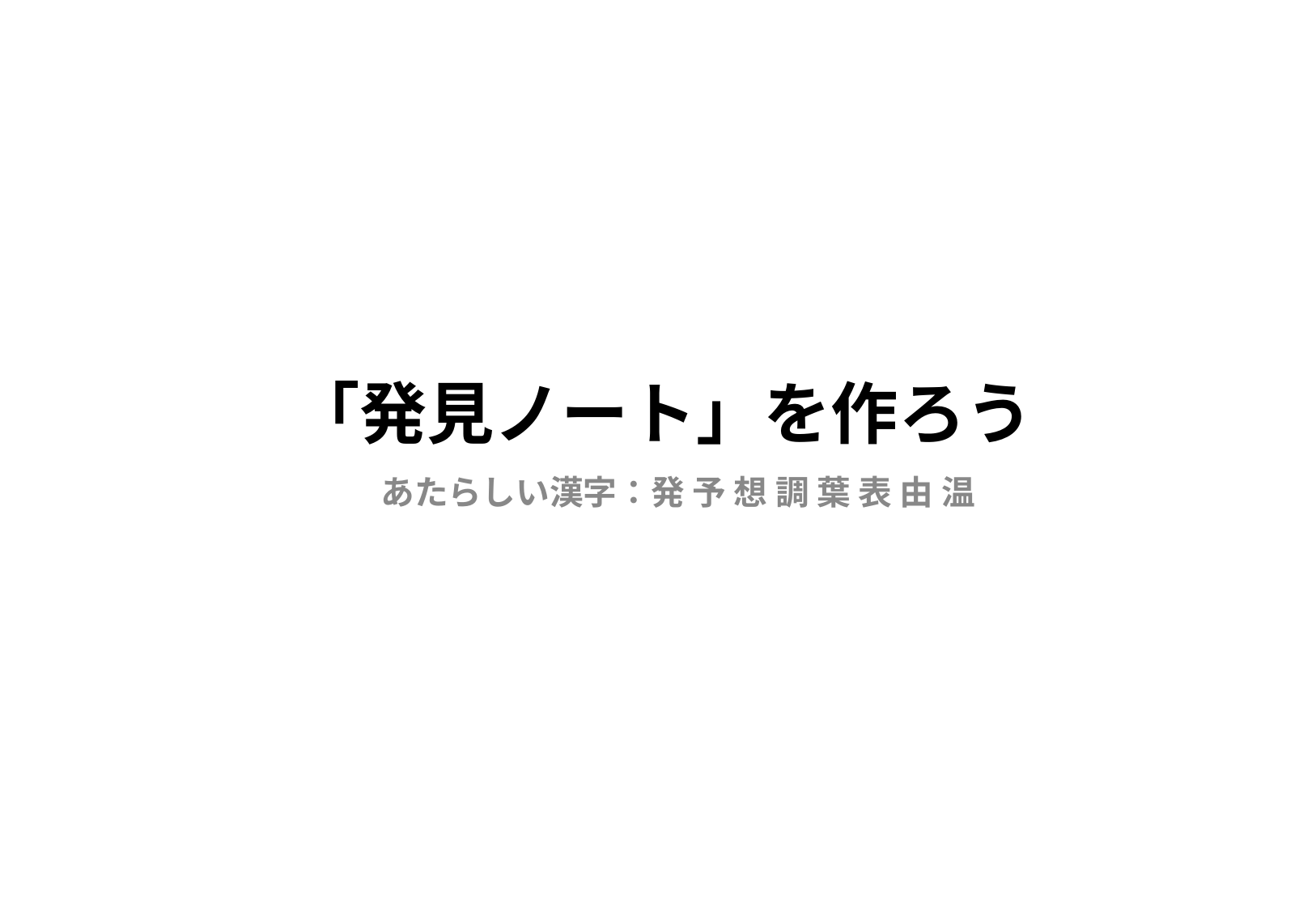

# 「発見ノート」を作ろう
あたらしい漢字：発 予 想 調 葉 表 由 温